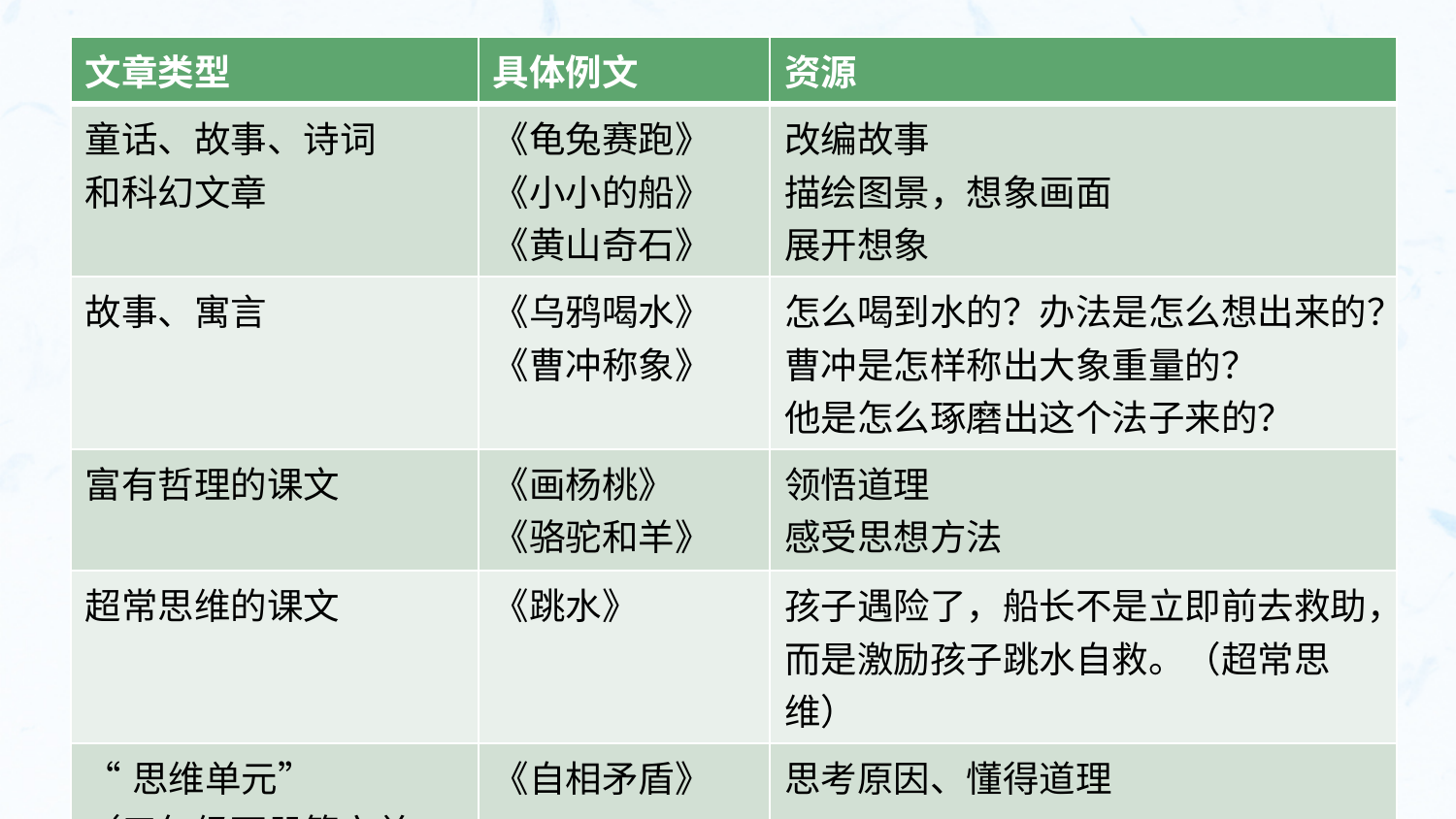

| 文章类型 | 具体例文 | 资源 |
| --- | --- | --- |
| 童话、故事、诗词 和科幻文章 | 《龟兔赛跑》 《小小的船》 《黄山奇石》 | 改编故事 描绘图景，想象画面 展开想象 |
| 故事、寓言 | 《乌鸦喝水》 《曹冲称象》 | 怎么喝到水的？办法是怎么想出来的？ 曹冲是怎样称出大象重量的？ 他是怎么琢磨出这个法子来的？ |
| 富有哲理的课文 | 《画杨桃》 《骆驼和羊》 | 领悟道理 感受思想方法 |
| 超常思维的课文 | 《跳水》 | 孩子遇险了，船长不是立即前去救助，而是激励孩子跳水自救。（超常思维） |
| “思维单元” （五年级下册第六单元） | 《自相矛盾》 | 思考原因、懂得道理 |